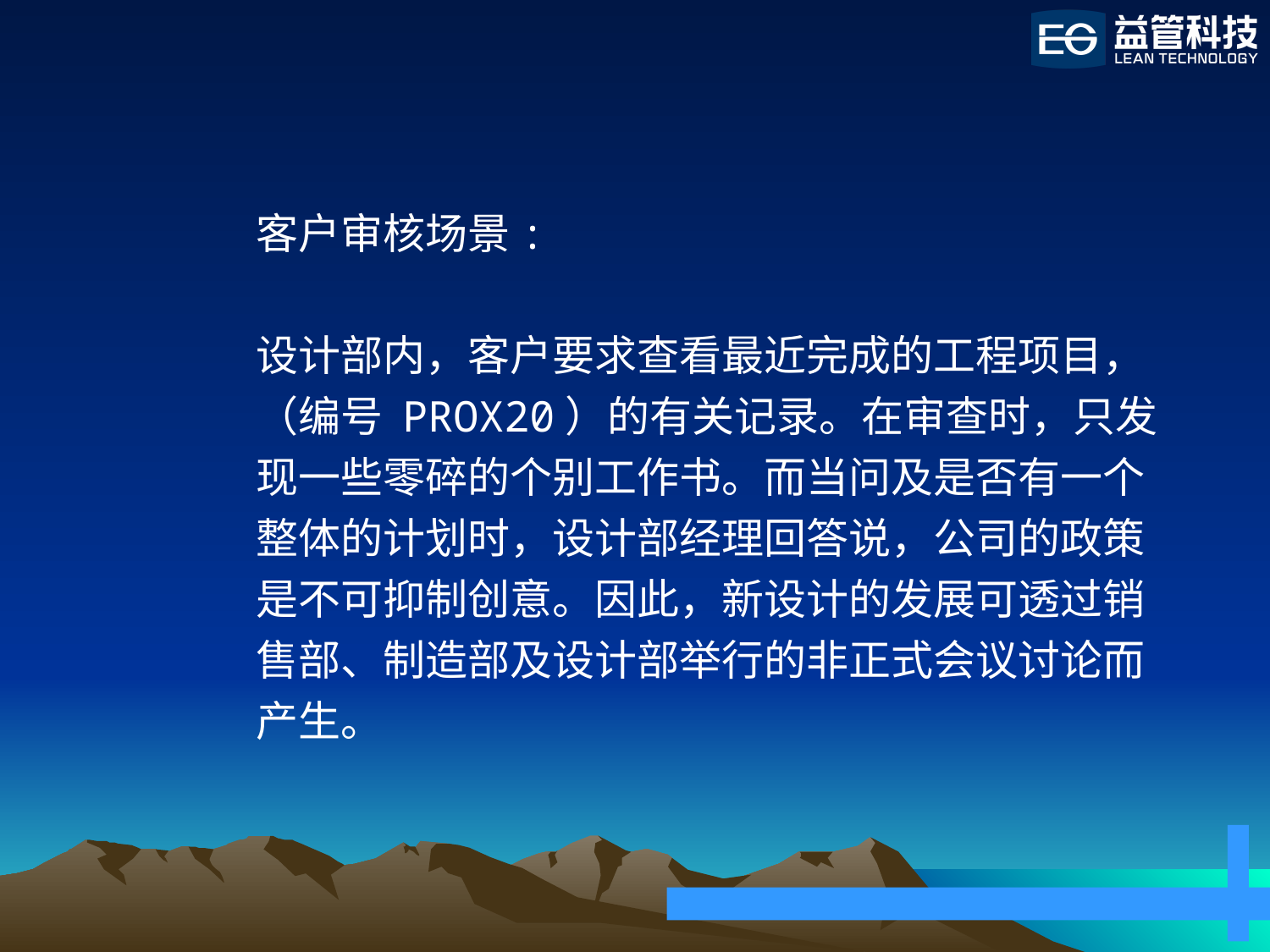

客户审核场景:

设计部内，客户要求查看最近完成的工程项目，（编号 PROX20）的有关记录。在审查时，只发现一些零碎的个别工作书。而当问及是否有一个整体的计划时，设计部经理回答说，公司的政策是不可抑制创意。因此，新设计的发展可透过销售部、制造部及设计部举行的非正式会议讨论而产生。